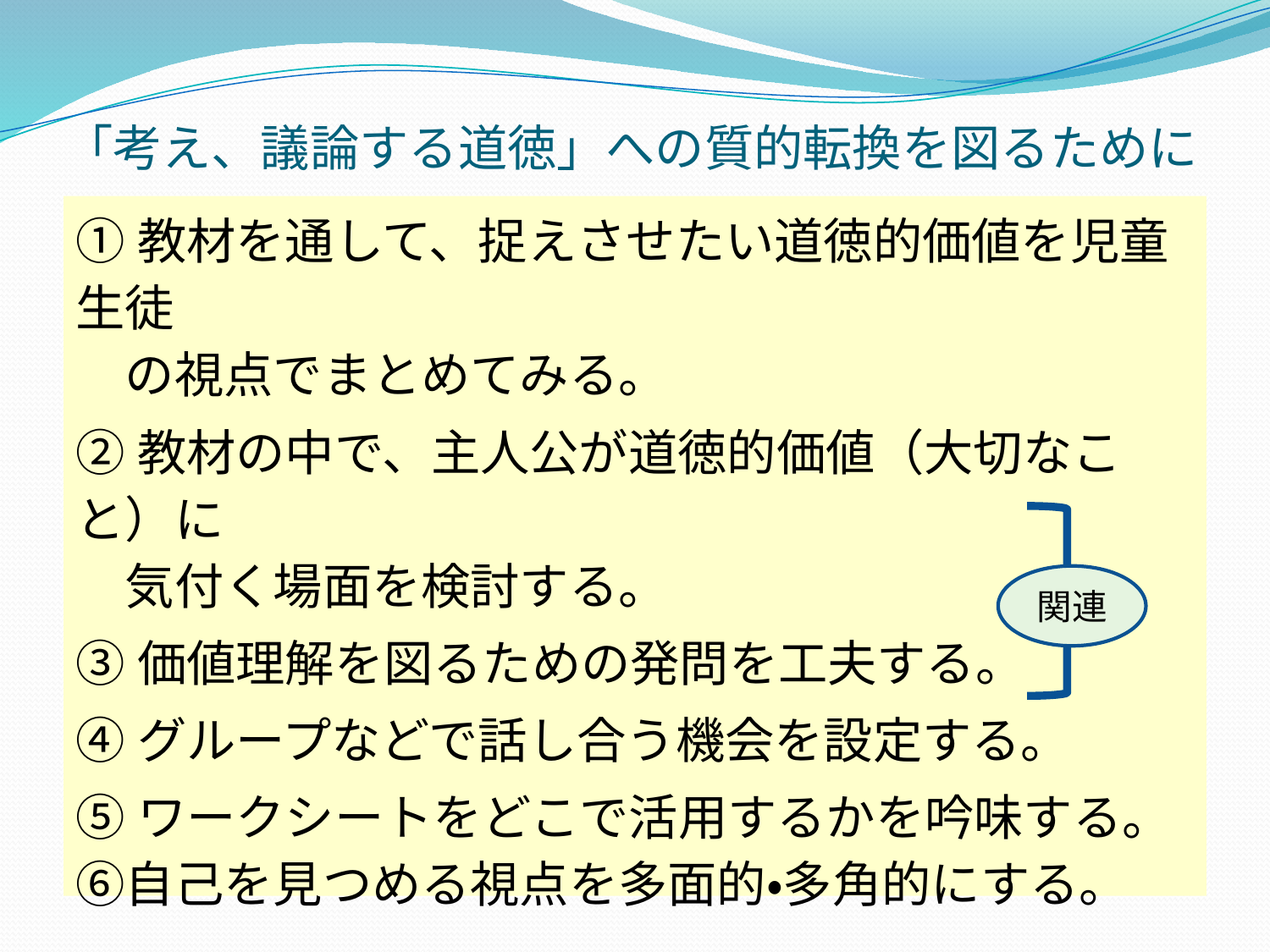

# 「考え、議論する道徳」への質的転換を図るために
①教材を通して、捉えさせたい道徳的価値を児童生徒
　の視点でまとめてみる。
②教材の中で、主人公が道徳的価値（大切なこと）に
　気付く場面を検討する。
③価値理解を図るための発問を工夫する。
④グループなどで話し合う機会を設定する。
⑤ワークシートをどこで活用するかを吟味する。
⑥自己を見つめる視点を多面的・多角的にする。

関連